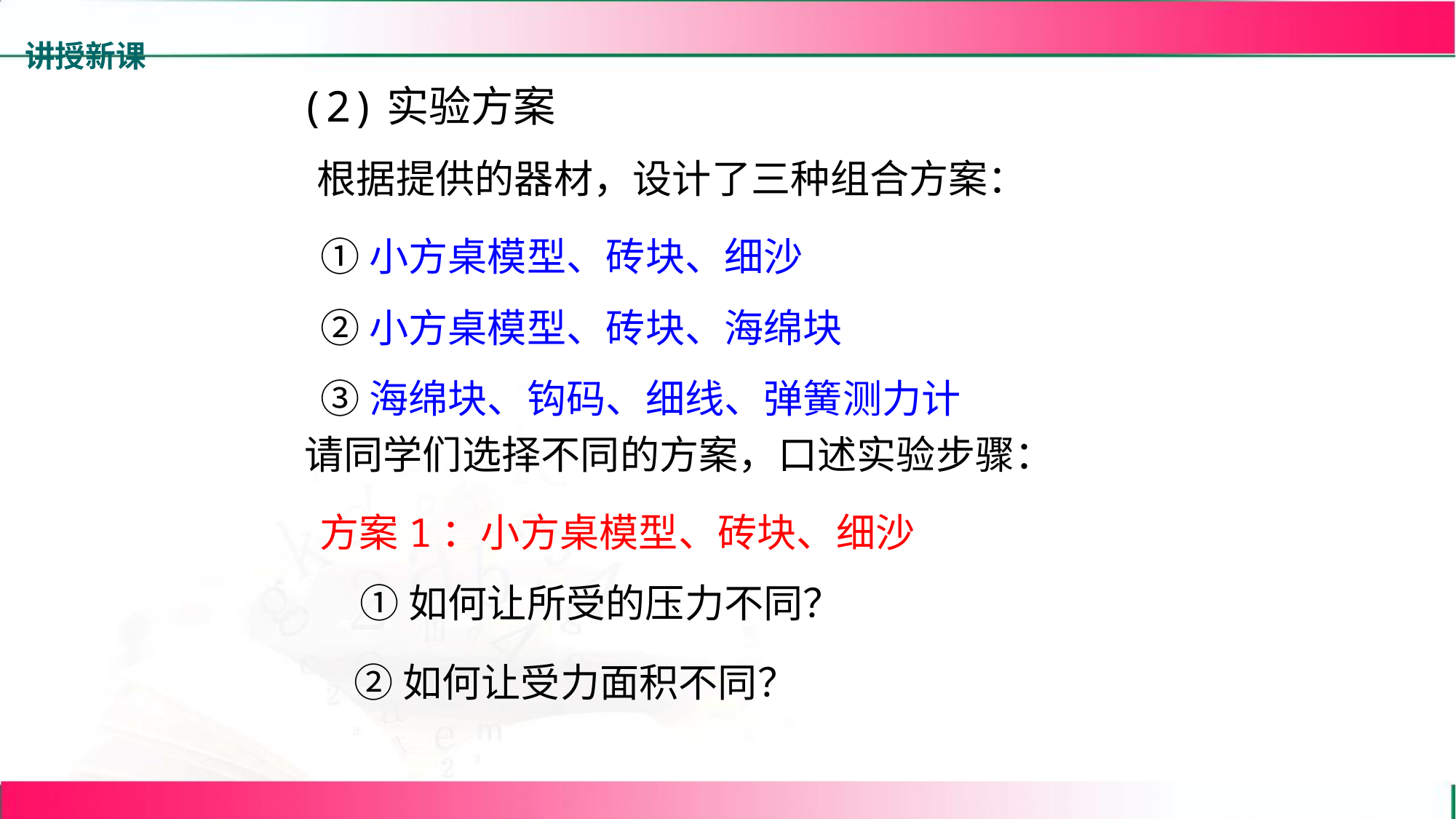

讲授新课
(2)实验方案
根据提供的器材，设计了三种组合方案：
①小方桌模型、砖块、细沙
②小方桌模型、砖块、海绵块
③海绵块、钩码、细线、弹簧测力计
请同学们选择不同的方案，口述实验步骤：
方案1：小方桌模型、砖块、细沙
①如何让所受的压力不同？
②如何让受力面积不同？